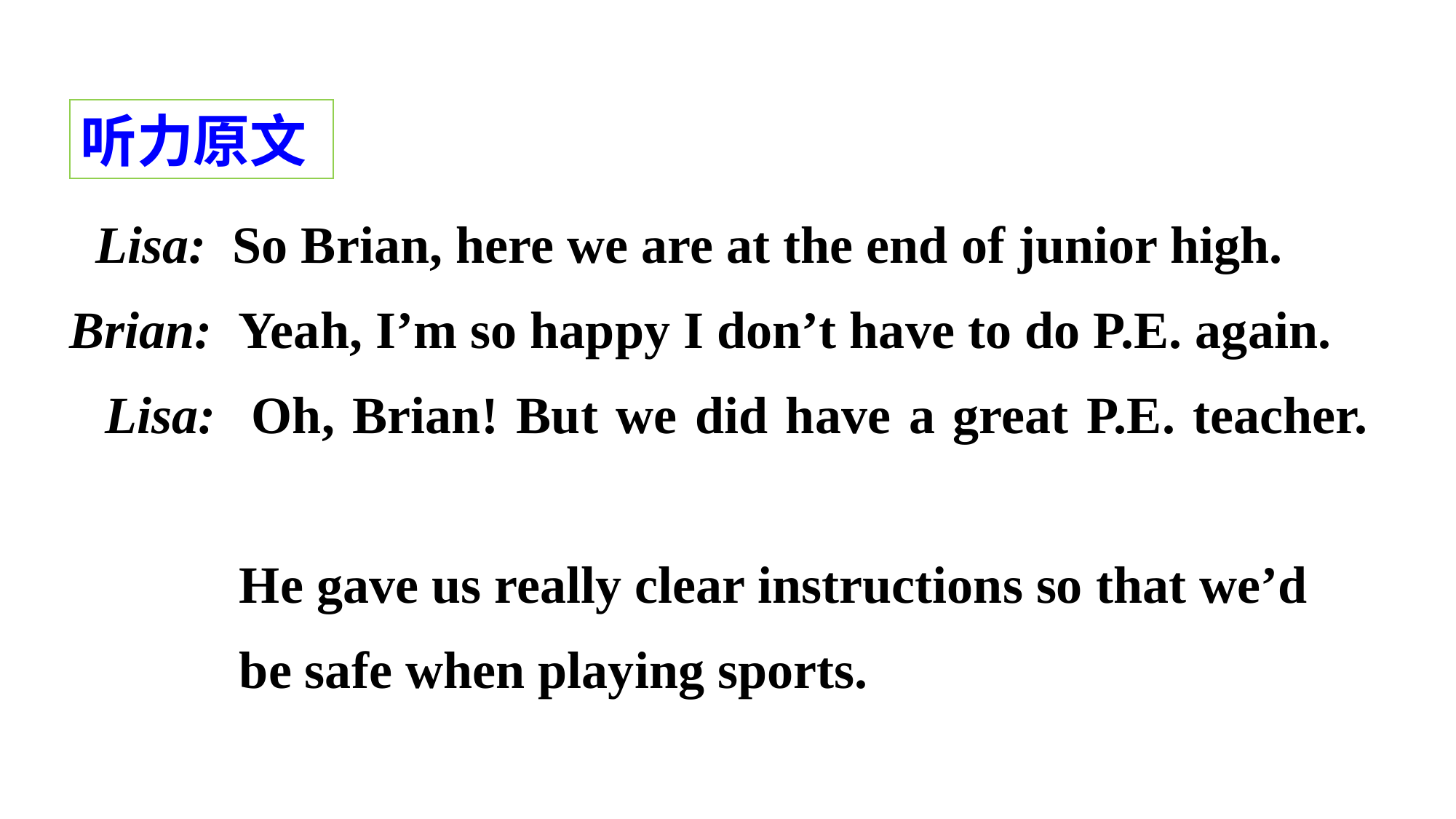

听力原文
  Lisa:  So Brian, here we are at the end of junior high.
Brian:  Yeah, I’m so happy I don’t have to do P.E. again.
  Lisa:  Oh, Brian! But we did have a great P.E. teacher.
             He gave us really clear instructions so that we’d
             be safe when playing sports.